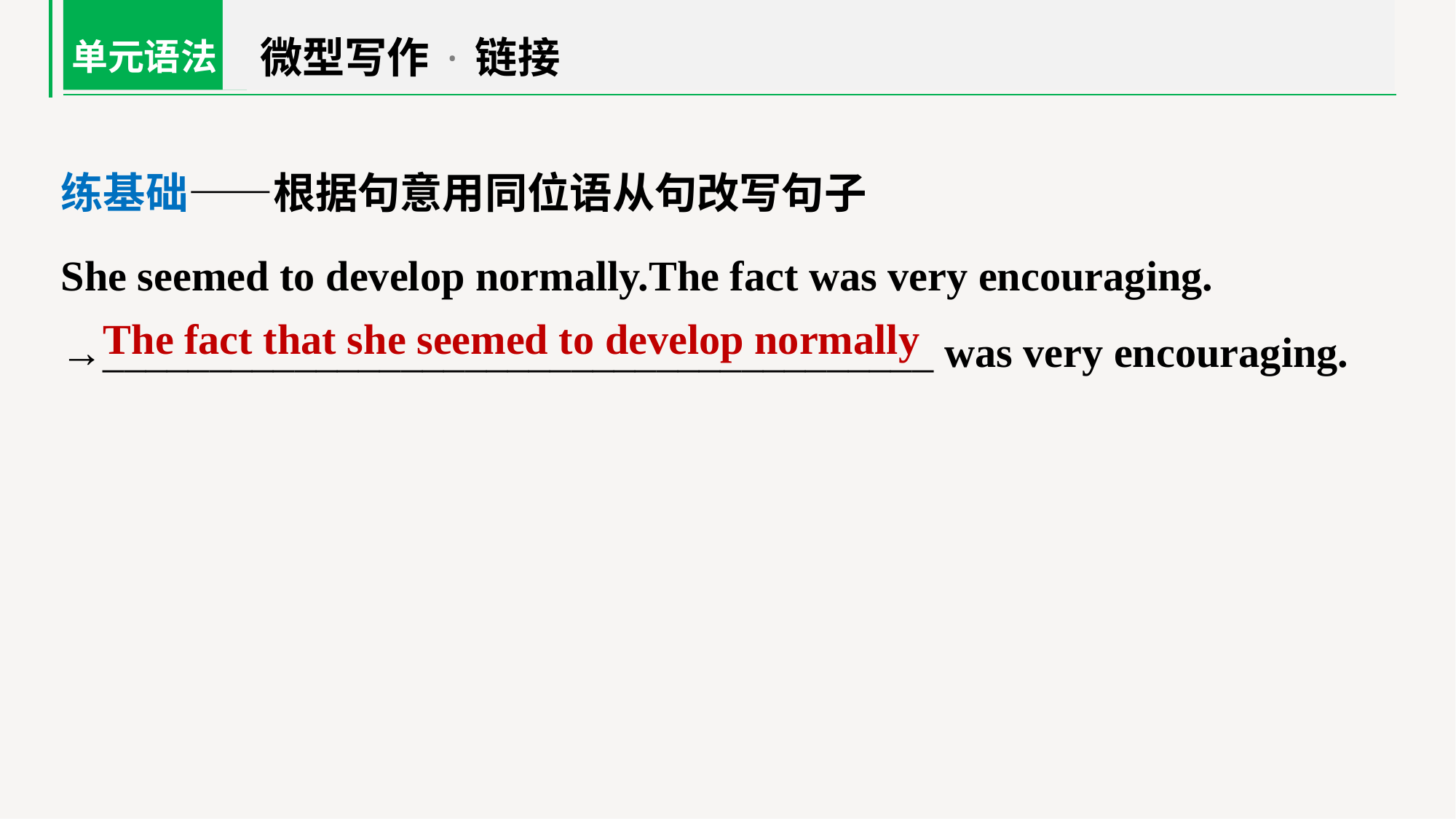

微型写作·链接
单元语法
练基础——根据句意用同位语从句改写句子
She seemed to develop normally.The fact was very encouraging.
→_______________________________________ was very encouraging.
The fact that she seemed to develop normally